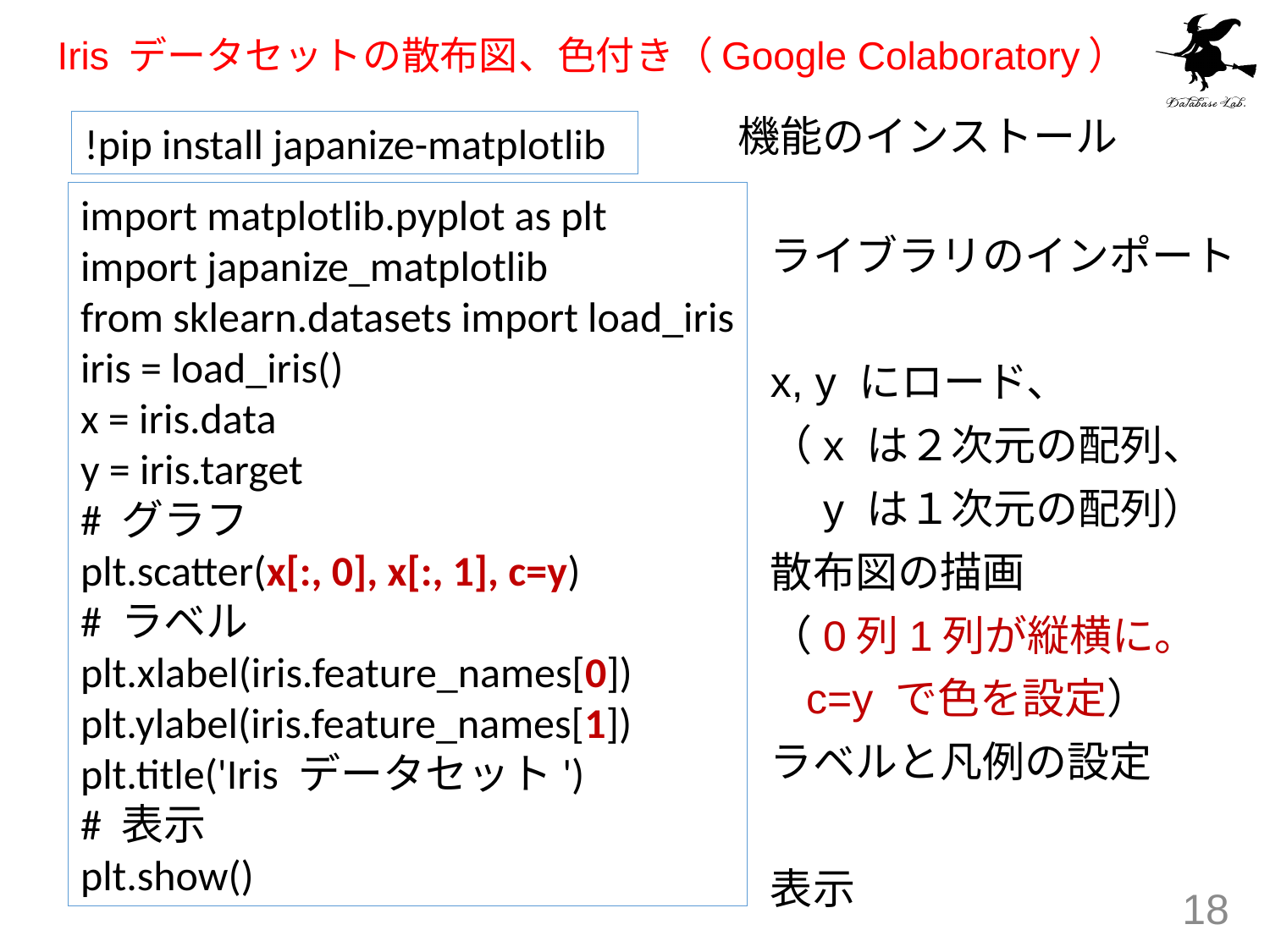

# Iris データセットの散布図、色付き（Google Colaboratory）
!pip install japanize-matplotlib
機能のインストール
import matplotlib.pyplot as plt
import japanize_matplotlib
from sklearn.datasets import load_iris
iris = load_iris()
x = iris.data
y = iris.target
# グラフ
plt.scatter(x[:, 0], x[:, 1], c=y)
# ラベル
plt.xlabel(iris.feature_names[0])
plt.ylabel(iris.feature_names[1])
plt.title('Iris データセット')
# 表示
plt.show()
ライブラリのインポート

x, y にロード、
（x は２次元の配列、
　y は１次元の配列）
散布図の描画
（0列1列が縦横に。
   c=y で色を設定）
ラベルと凡例の設定

表示
18